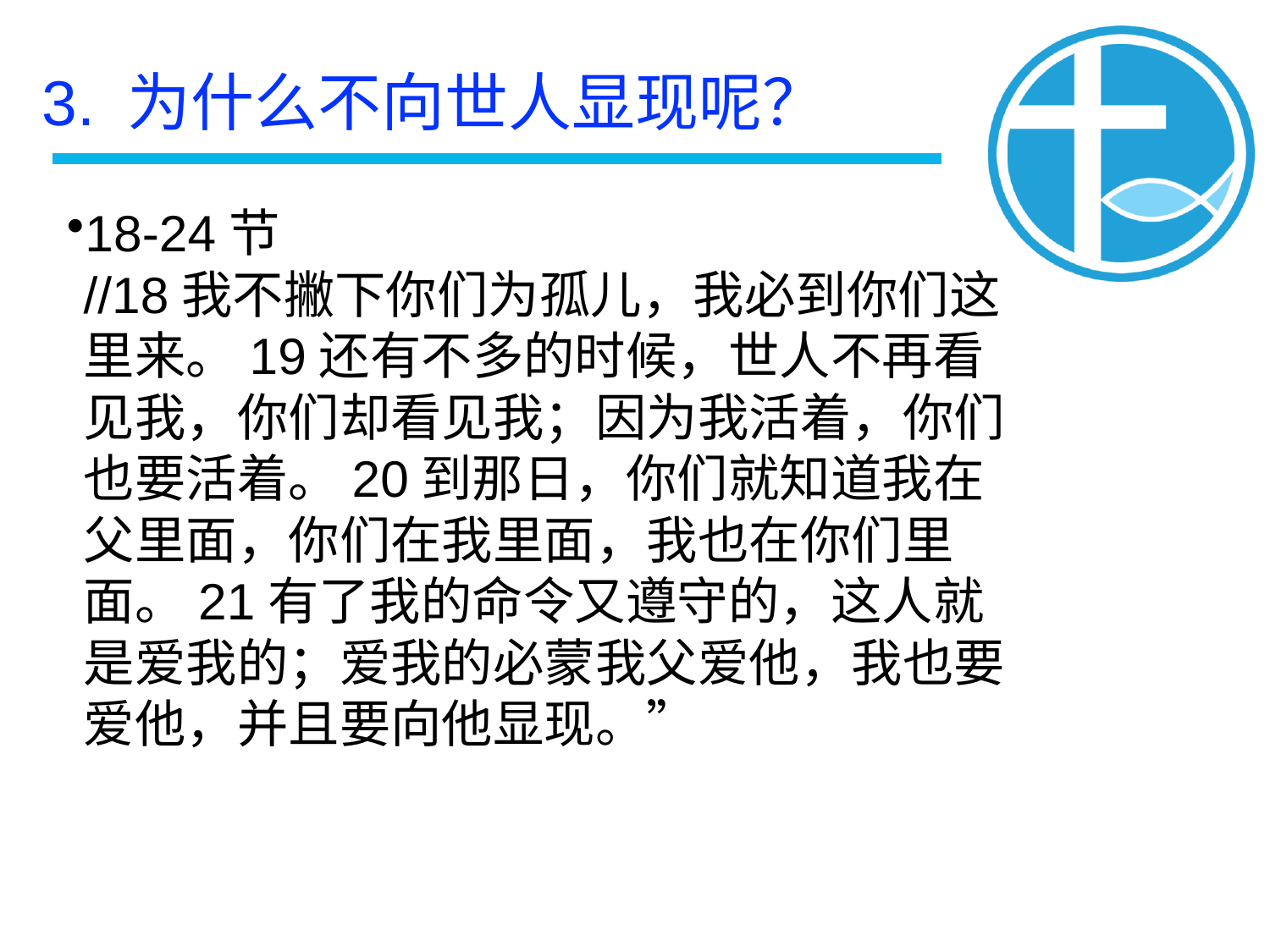

3. 为什么不向世人显现呢？
18-24节
//18我不撇下你们为孤儿，我必到你们这里来。19还有不多的时候，世人不再看见我，你们却看见我；因为我活着，你们也要活着。20到那日，你们就知道我在父里面，你们在我里面，我也在你们里面。21有了我的命令又遵守的，这人就是爱我的；爱我的必蒙我父爱他，我也要爱他，并且要向他显现。”